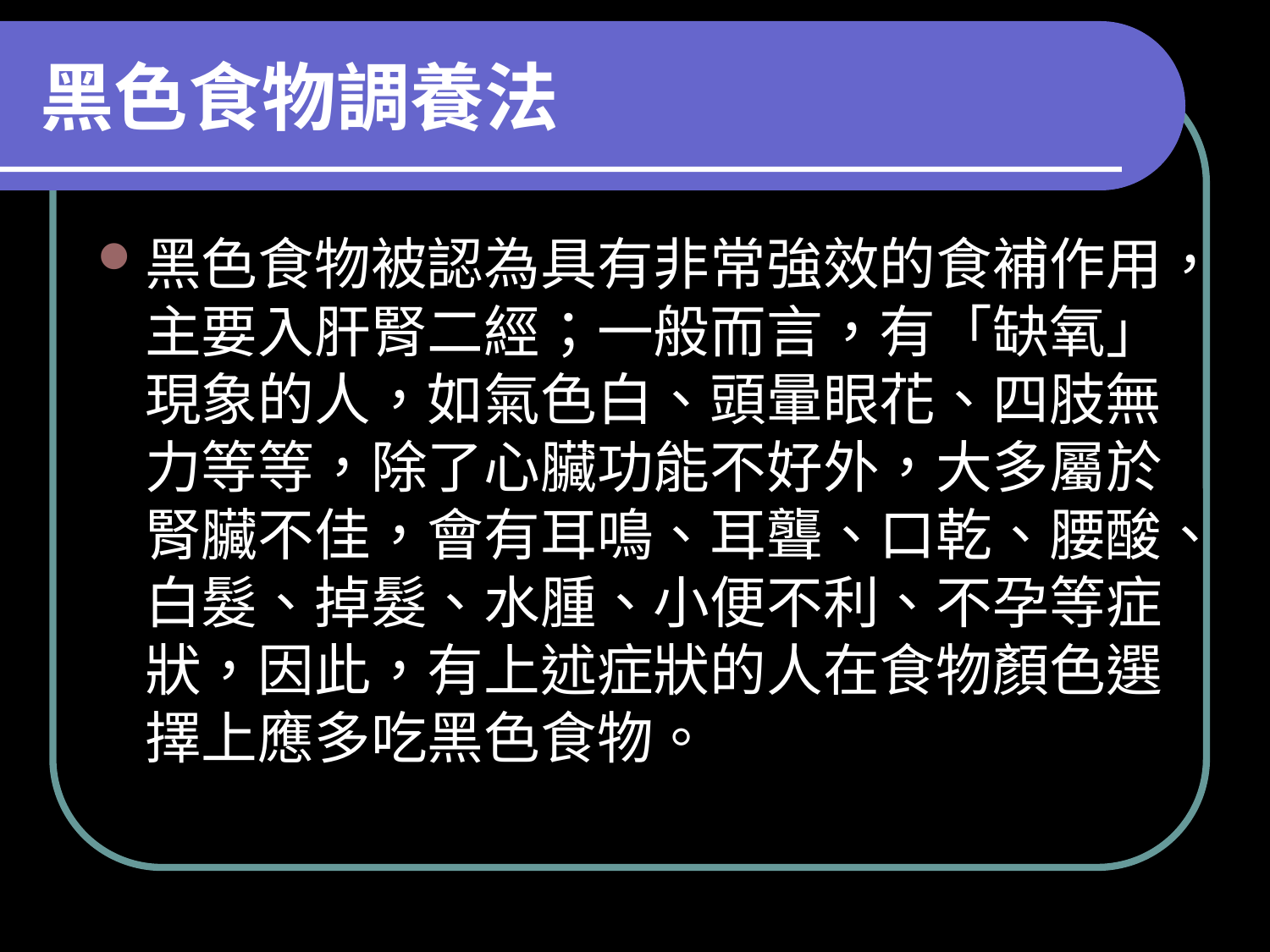

# 黑色食物調養法
黑色食物被認為具有非常強效的食補作用，主要入肝腎二經；一般而言，有「缺氧」現象的人，如氣色白、頭暈眼花、四肢無力等等，除了心臟功能不好外，大多屬於腎臟不佳，會有耳鳴、耳聾、口乾、腰酸、白髮、掉髮、水腫、小便不利、不孕等症狀，因此，有上述症狀的人在食物顏色選擇上應多吃黑色食物。